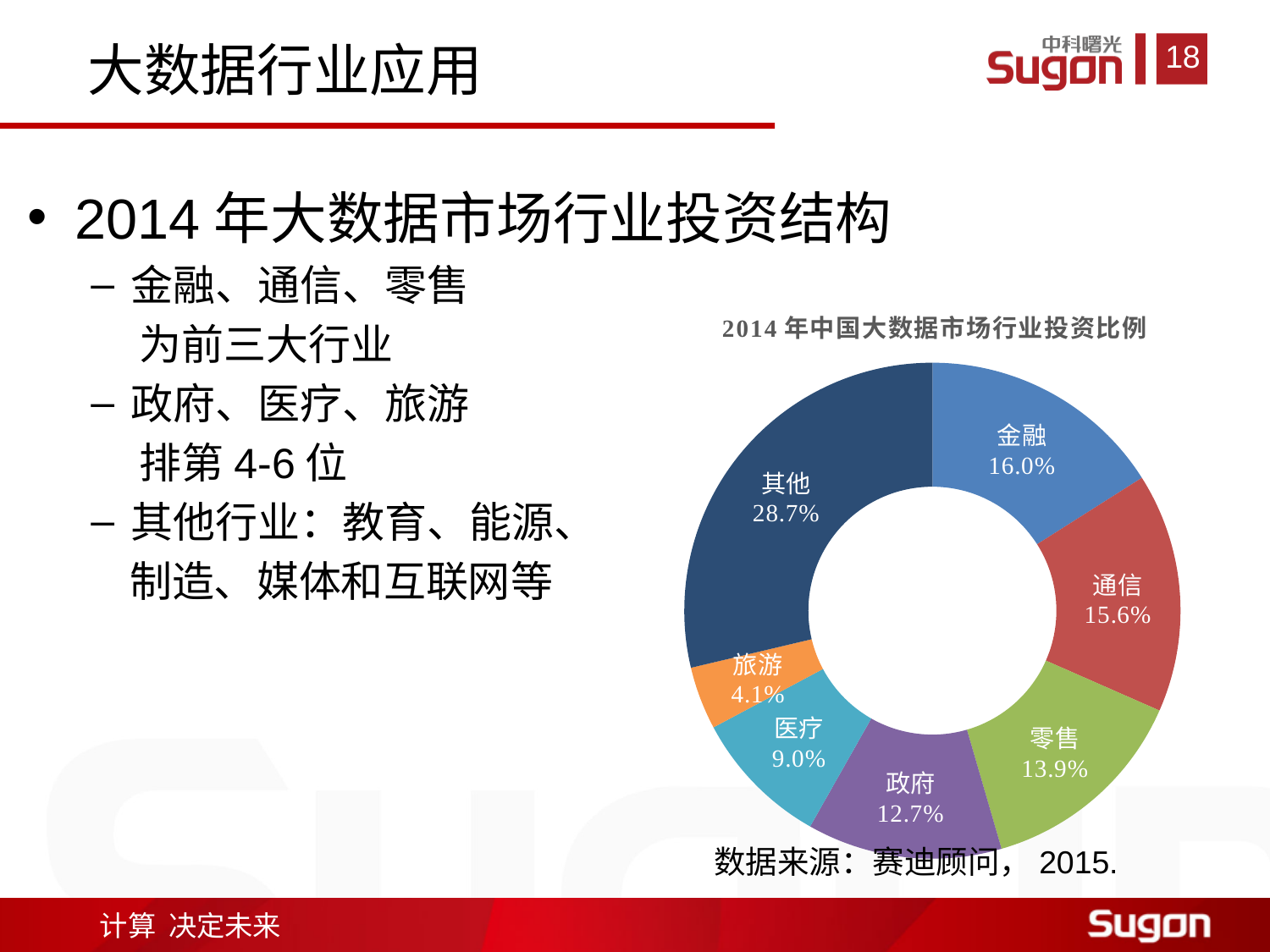

大数据行业应用
2014年大数据市场行业投资结构
金融、通信、零售
    为前三大行业
政府、医疗、旅游
    排第4-6位
其他行业：教育、能源、
   制造、媒体和互联网等

### Chart: 2014年中国大数据市场行业投资比例

| Category |  |
|---|---|
| 金融 | 0.16 |
| 通信 | 0.156 |
| 零售 | 0.139 |
| 政府 | 0.127 |
| 医疗 | 0.09 |
| 旅游 | 0.041 |
| 其他 | 0.287 |
数据来源：赛迪顾问，2015.